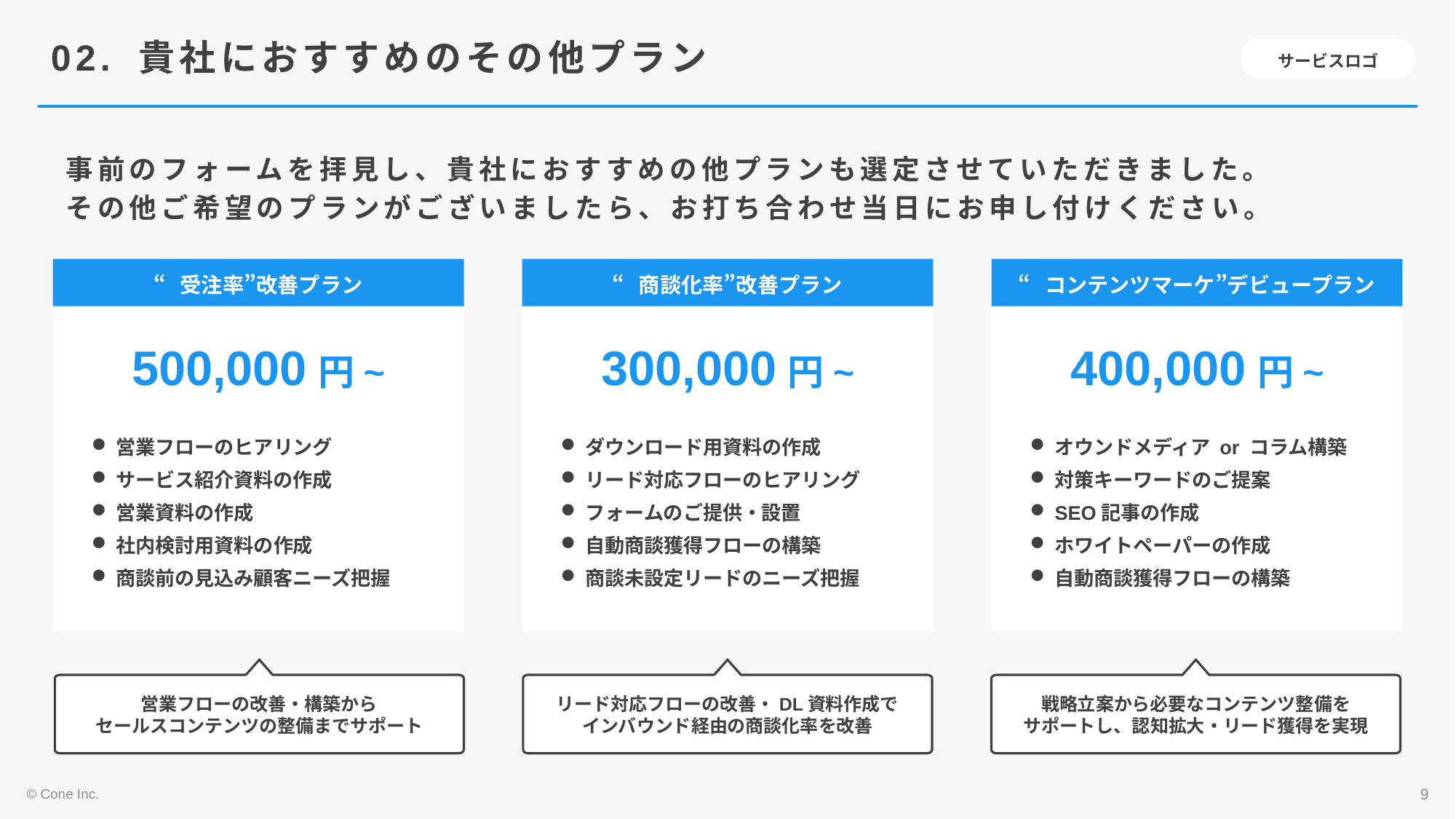

# 02. 貴社におすすめのその他プラン
事前のフォームを拝見し、貴社におすすめの他プランも選定させていただきました。
その他ご希望のプランがございましたら、お打ち合わせ当日にお申し付けください。
“受注率”改善プラン
“商談化率”改善プラン
“コンテンツマーケ”デビュープラン
営業フローのヒアリング
サービス紹介資料の作成
営業資料の作成
社内検討用資料の作成
商談前の見込み顧客ニーズ把握
ダウンロード用資料の作成
リード対応フローのヒアリング
フォームのご提供・設置
自動商談獲得フローの構築
商談未設定リードのニーズ把握
オウンドメディア or コラム構築
対策キーワードのご提案
SEO記事の作成
ホワイトペーパーの作成
自動商談獲得フローの構築
500,000円~
300,000円~
400,000円~

営業フローの改善・構築から
セールスコンテンツの整備までサポート

リード対応フローの改善・DL資料作成で
インバウンド経由の商談化率を改善

戦略立案から必要なコンテンツ整備を
サポートし、認知拡大・リード獲得を実現
9
© Cone Inc.